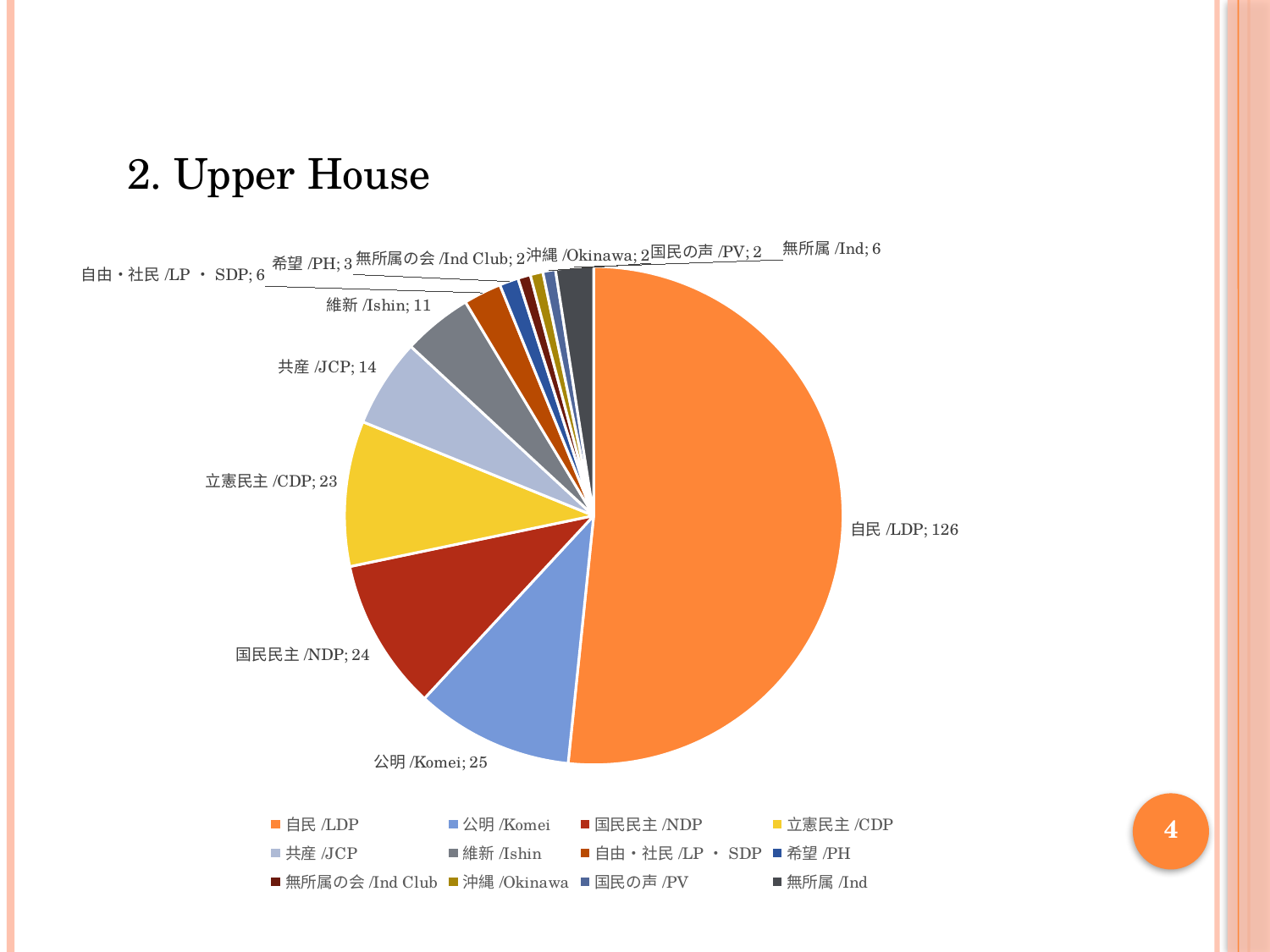

2. Upper House

### Chart

| Category |  |
|---|---|
| 自民/LDP | 126.0 |
| 公明/Komei | 25.0 |
| 国民民主/NDP | 24.0 |
| 立憲民主/CDP | 23.0 |
| 共産/JCP | 14.0 |
| 維新/Ishin | 11.0 |
| 自由・社民/LP・SDP | 6.0 |
| 希望/PH | 3.0 |
| 無所属の会/Ind Club | 2.0 |
| 沖縄/Okinawa | 2.0 |
| 国民の声/PV | 2.0 |
| 無所属/Ind | 6.0 |
4